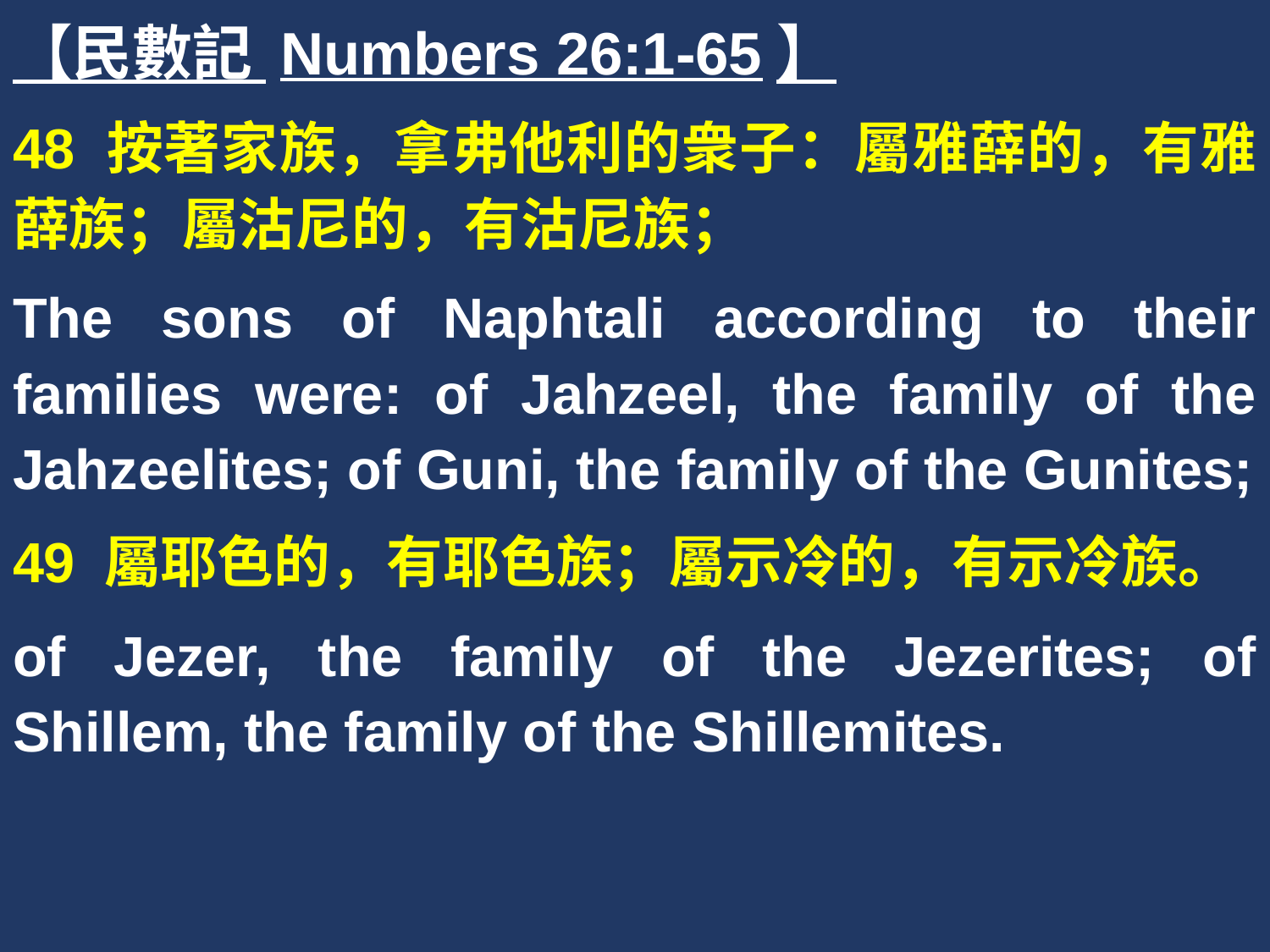

【民數記 Numbers 26:1-65】
48 按著家族，拿弗他利的衆子：屬雅薛的，有雅薛族；屬沽尼的，有沽尼族；
The sons of Naphtali according to their families were: of Jahzeel, the family of the Jahzeelites; of Guni, the family of the Gunites;
49 屬耶色的，有耶色族；屬示冷的，有示冷族。
of Jezer, the family of the Jezerites; of Shillem, the family of the Shillemites.